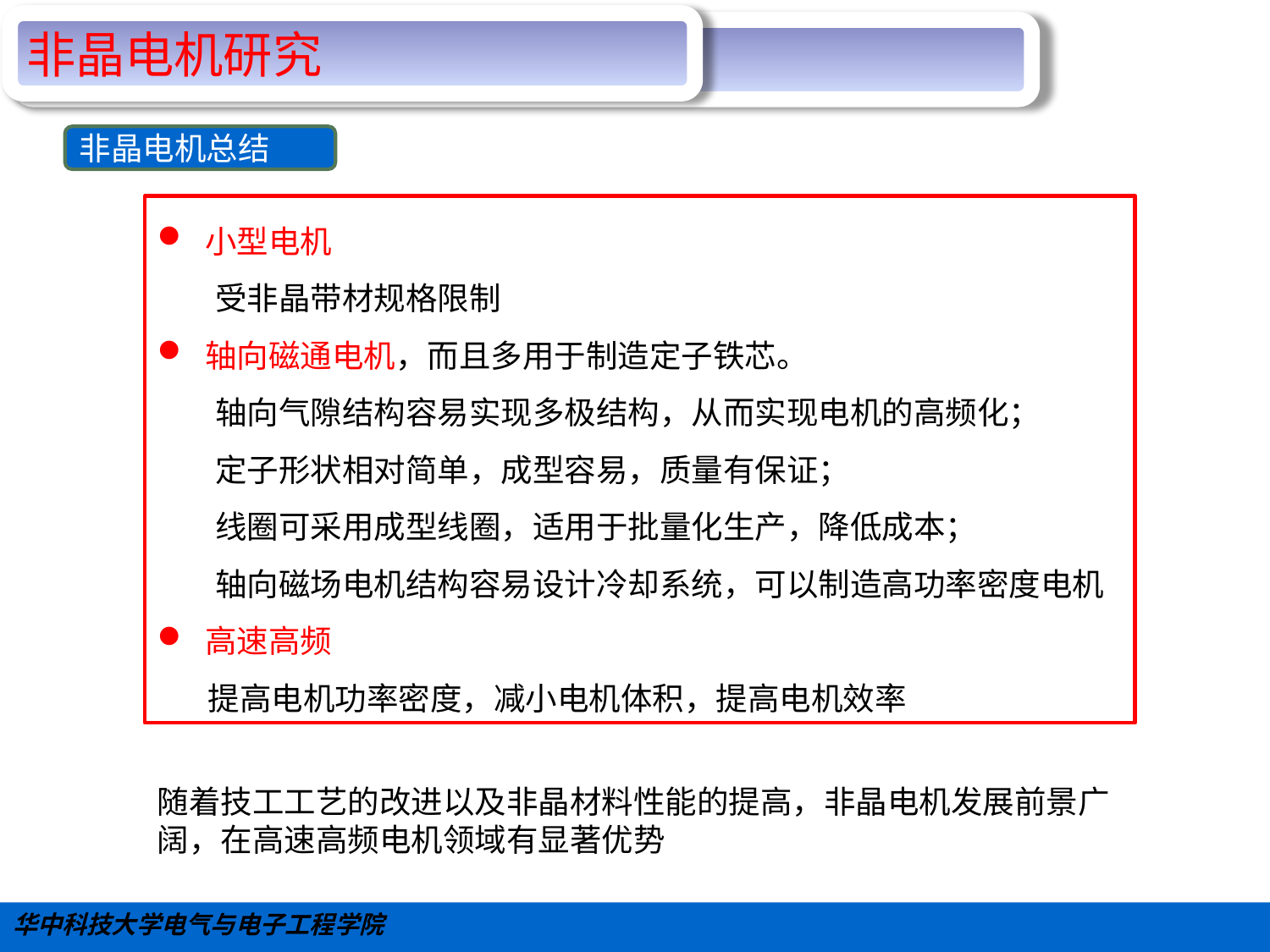

#
非晶电机研究
非晶电机总结
小型电机
       受非晶带材规格限制
轴向磁通电机，而且多用于制造定子铁芯。
       轴向气隙结构容易实现多极结构，从而实现电机的高频化；
       定子形状相对简单，成型容易，质量有保证；
       线圈可采用成型线圈，适用于批量化生产，降低成本；
       轴向磁场电机结构容易设计冷却系统，可以制造高功率密度电机
高速高频
      提高电机功率密度，减小电机体积，提高电机效率
随着技工工艺的改进以及非晶材料性能的提高，非晶电机发展前景广阔，在高速高频电机领域有显著优势
华中科技大学电气与电子工程学院